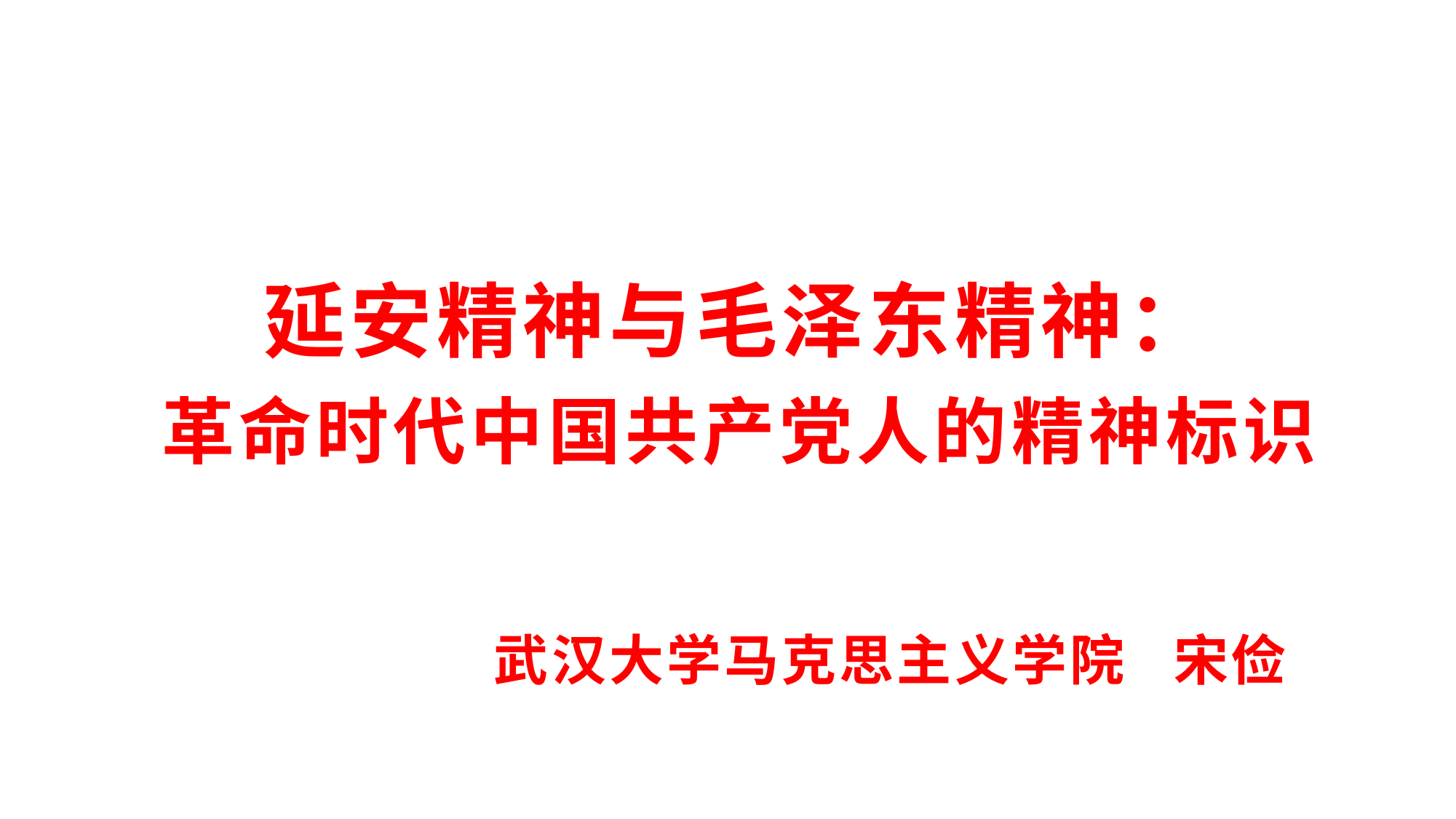

# 延安精神与毛泽东精神： 革命时代中国共产党人的精神标识
武汉大学马克思主义学院   宋俭